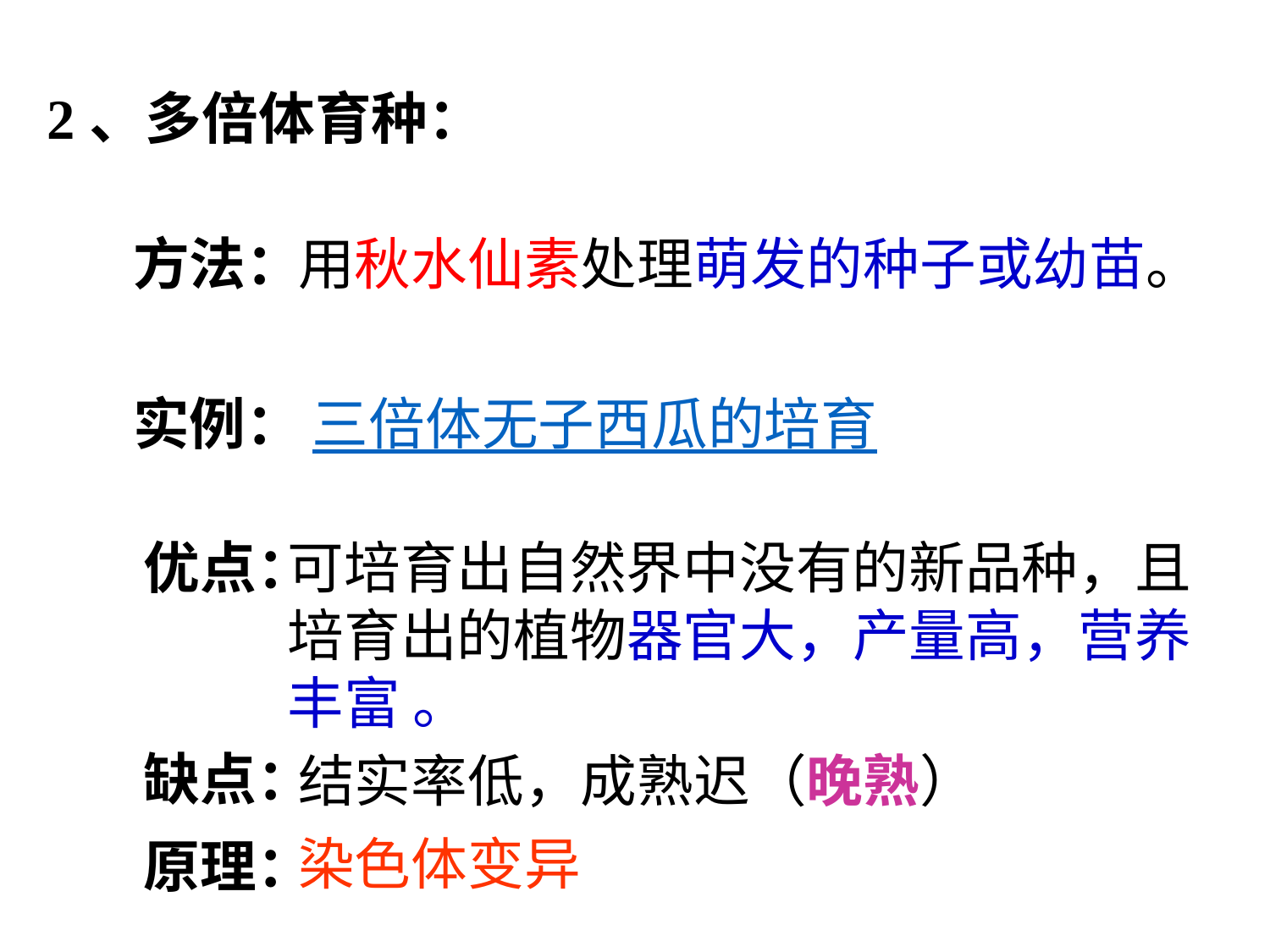

2、多倍体育种：
 方法：
用秋水仙素处理萌发的种子或幼苗。
 实例：
三倍体无子西瓜的培育
 优点：
可培育出自然界中没有的新品种，且培育出的植物器官大，产量高，营养丰富 。
 缺点：
结实率低，成熟迟（晚熟）
染色体变异
 原理：